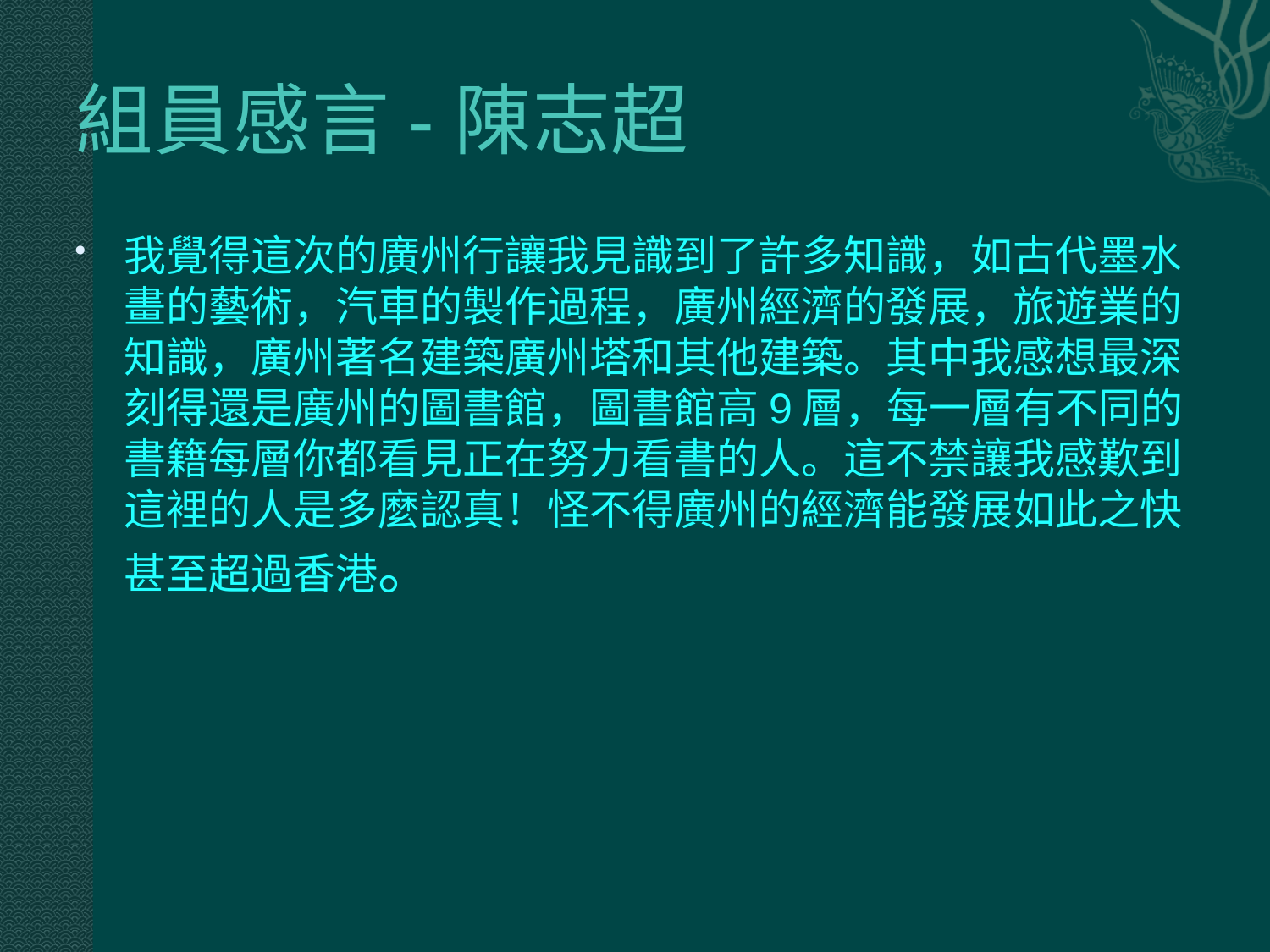

# 組員感言-陳志超
我覺得這次的廣州行讓我見識到了許多知識，如古代墨水畫的藝術，汽車的製作過程，廣州經濟的發展，旅遊業的知識，廣州著名建築廣州塔和其他建築。其中我感想最深刻得還是廣州的圖書館，圖書館高9層，每一層有不同的書籍每層你都看見正在努力看書的人。這不禁讓我感歎到這裡的人是多麼認真！怪不得廣州的經濟能發展如此之快甚至超過香港。